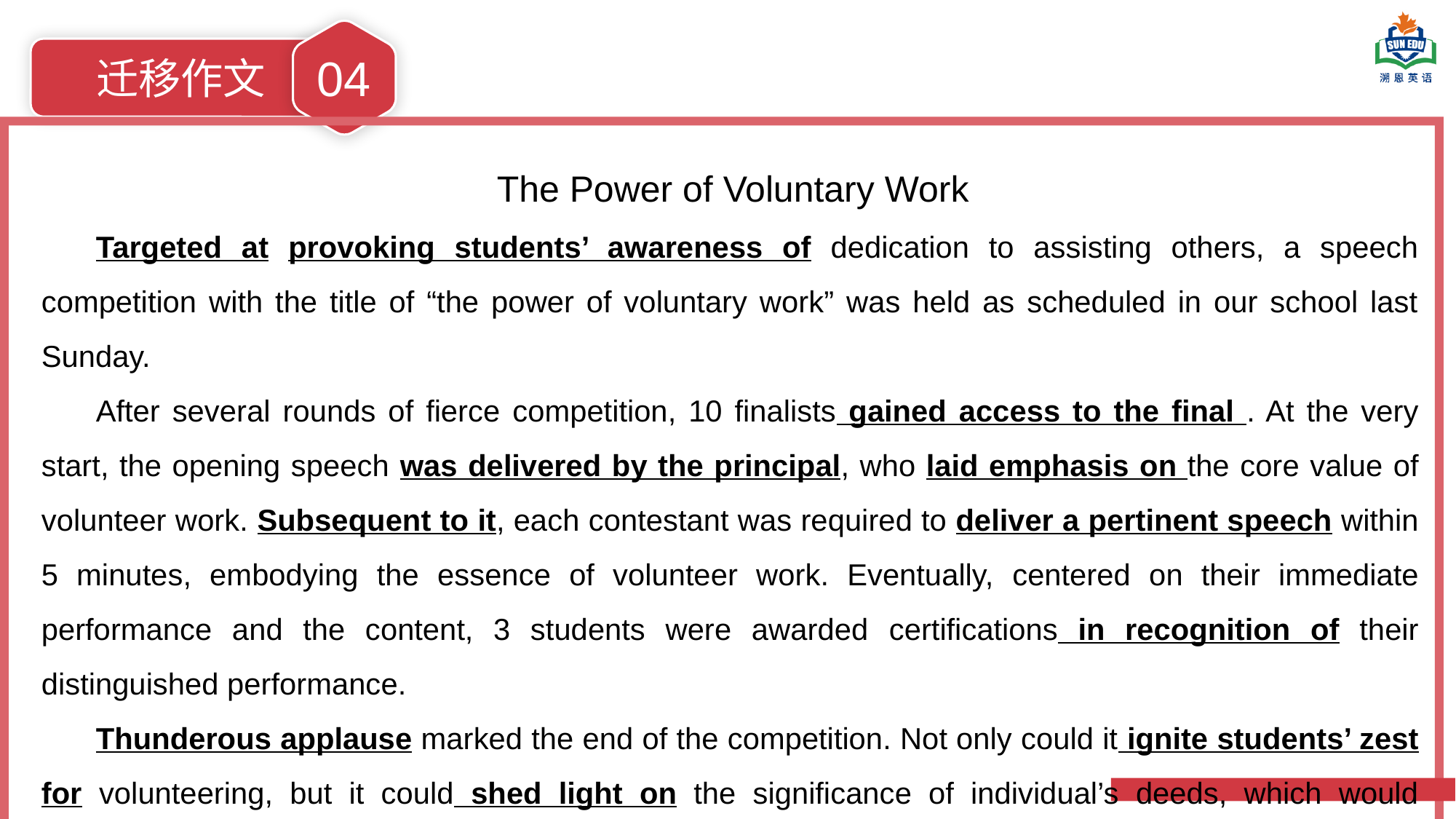

By  Yushen

04
迁移作文

 The Power of Voluntary Work
Targeted at provoking students’ awareness of dedication to assisting others, a speech competition with the title of “the power of voluntary work” was held as scheduled in our school last Sunday.
After several rounds of fierce competition, 10 finalists gained access to the final . At the very start, the opening speech was delivered by the principal, who laid emphasis on the core value of volunteer work. Subsequent to it, each contestant was required to deliver a pertinent speech within 5 minutes, embodying the essence of volunteer work. Eventually, centered on their immediate performance and the content, 3 students were awarded certifications in recognition of their distinguished performance.
Thunderous applause marked the end of the competition. Not only could it ignite students’ zest for volunteering, but it could shed light on the significance of individual’s deeds, which would contribute to the improvement of the society.